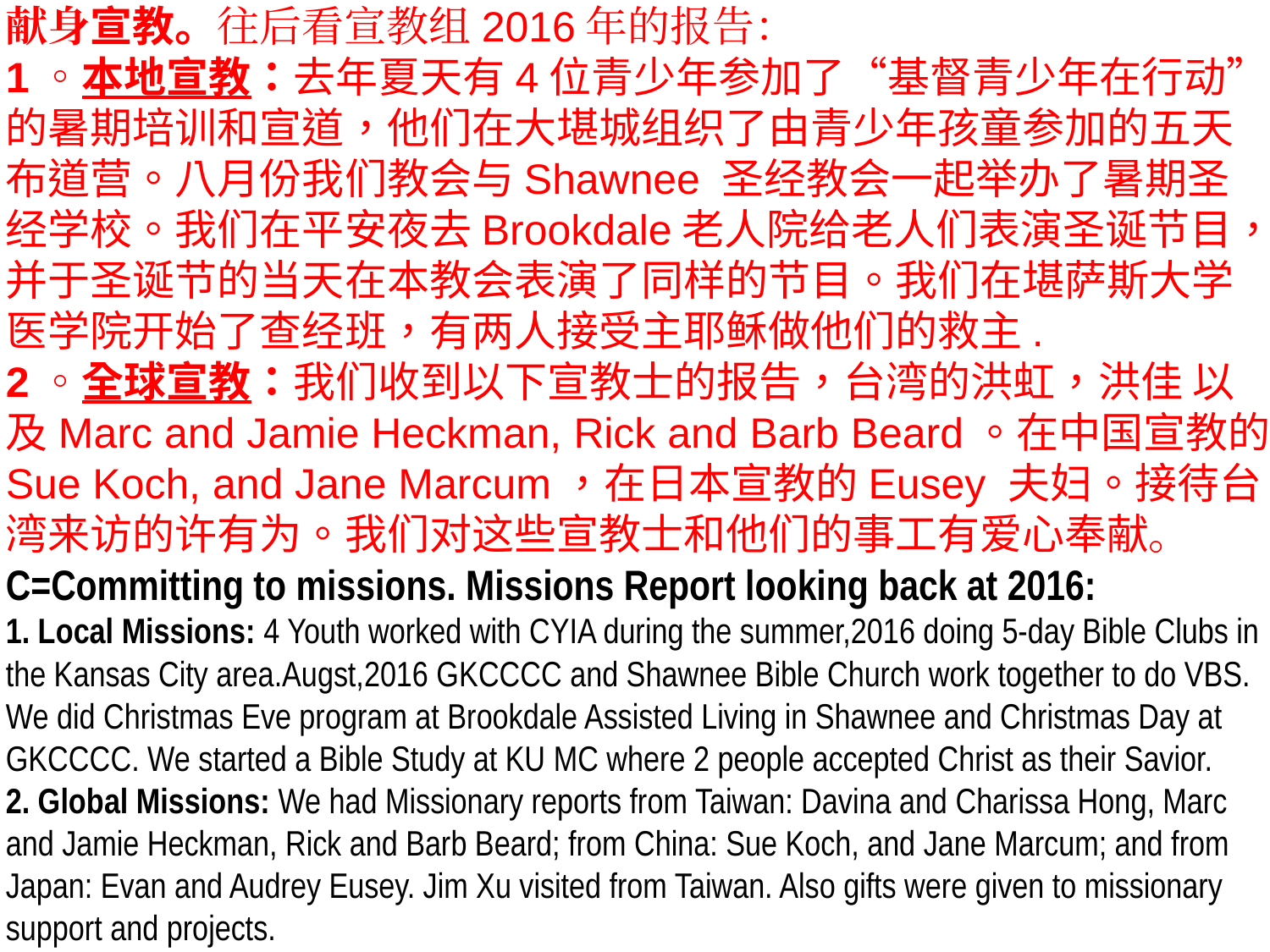

# 献身宣教。往后看宣教组2016年的报告： 1。本地宣教：去年夏天有4位青少年参加了“基督青少年在行动”的暑期培训和宣道，他们在大堪城组织了由青少年孩童参加的五天布道营。八月份我们教会与Shawnee 圣经教会一起举办了暑期圣经学校。我们在平安夜去Brookdale老人院给老人们表演圣诞节目，并于圣诞节的当天在本教会表演了同样的节目。我们在堪萨斯大学医学院开始了查经班，有两人接受主耶稣做他们的救主. 2。全球宣教：我们收到以下宣教士的报告，台湾的洪虹，洪佳 以及Marc and Jamie Heckman, Rick and Barb Beard。在中国宣教的Sue Koch, and Jane Marcum，在日本宣教的Eusey 夫妇。接待台湾来访的许有为。我们对这些宣教士和他们的事工有爱心奉献。 C=Committing to missions. Missions Report looking back at 2016: 1. Local Missions: 4 Youth worked with CYIA during the summer,2016 doing 5-day Bible Clubs in the Kansas City area.Augst,2016 GKCCCC and Shawnee Bible Church work together to do VBS. We did Christmas Eve program at Brookdale Assisted Living in Shawnee and Christmas Day at GKCCCC. We started a Bible Study at KU MC where 2 people accepted Christ as their Savior. 2. Global Missions: We had Missionary reports from Taiwan: Davina and Charissa Hong, Marc and Jamie Heckman, Rick and Barb Beard; from China: Sue Koch, and Jane Marcum; and from Japan: Evan and Audrey Eusey. Jim Xu visited from Taiwan. Also gifts were given to missionary support and projects.